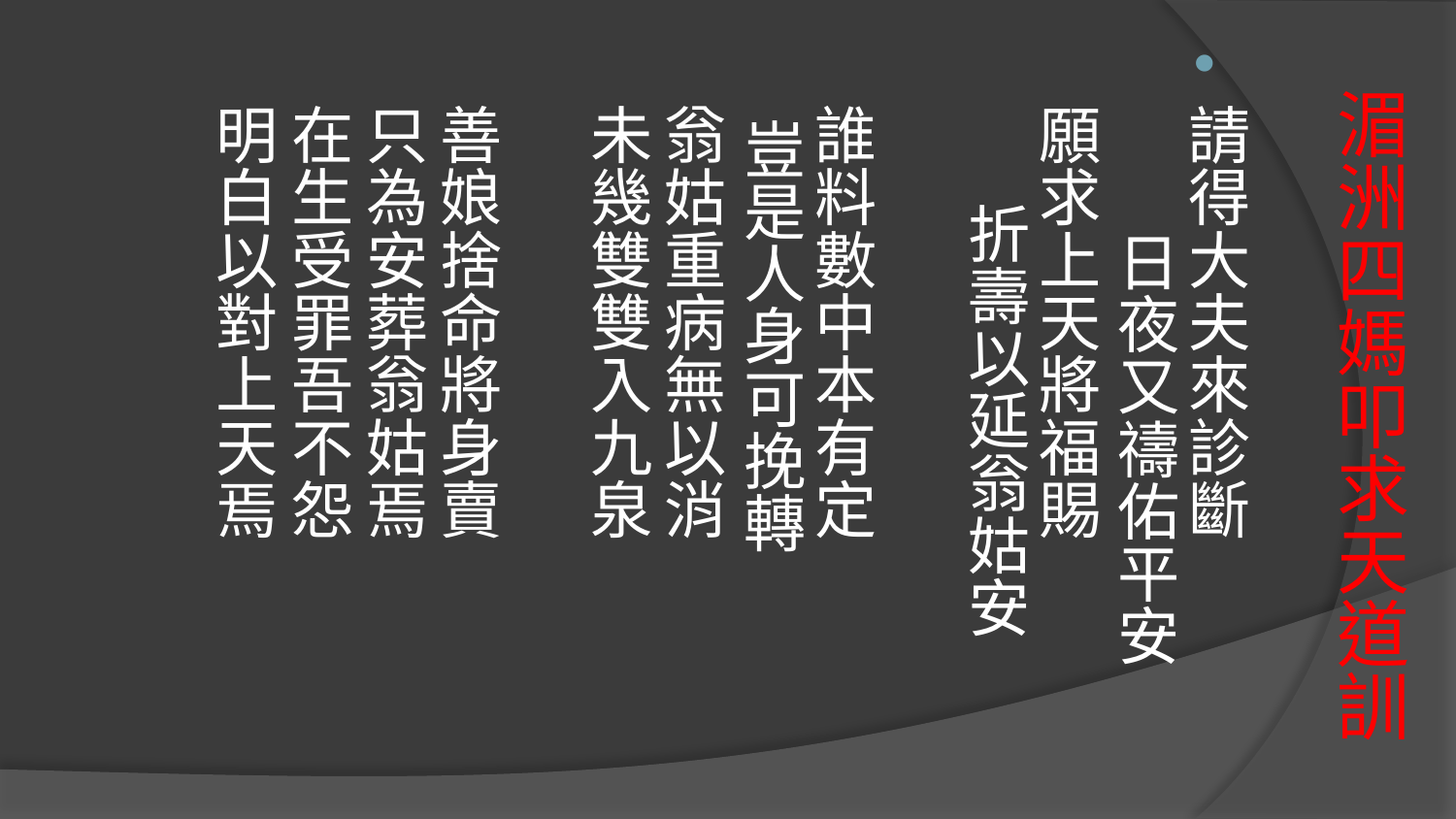

請得大夫來診斷　　　             日夜又禱佑平安
願求上天將福賜　　　           折壽以延翁姑安
誰料數中本有定　　　     豈是人身可挽轉
翁姑重病無以消　　　 未幾雙雙入九泉
善娘捨命將身賣　　　 只為安葬翁姑焉
在生受罪吾不怨　　　 明白以對上天焉
# 湄洲四媽叩求天道訓